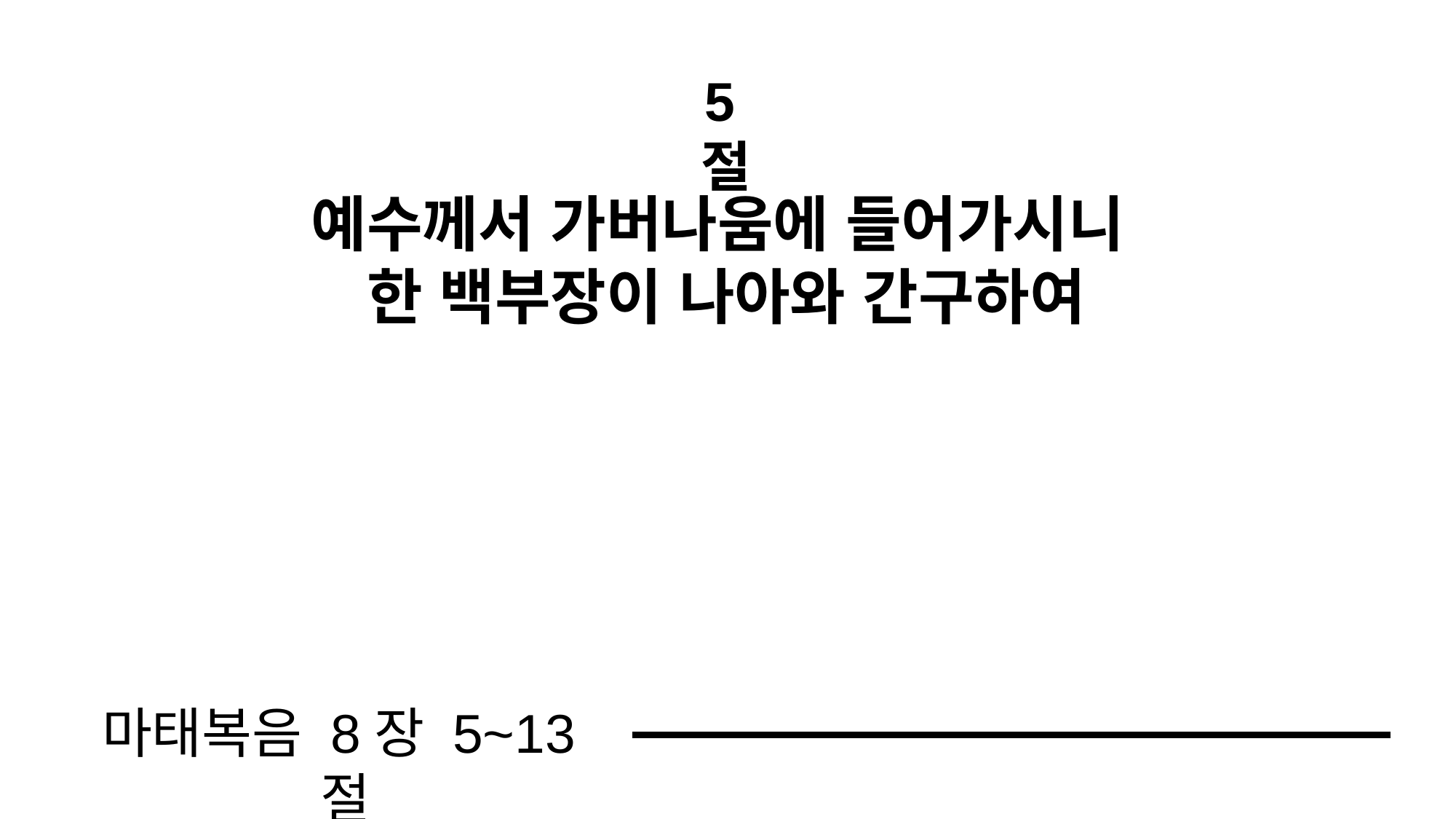

5절
예수께서 가버나움에 들어가시니
한 백부장이 나아와 간구하여
마태복음 8장 5~13절